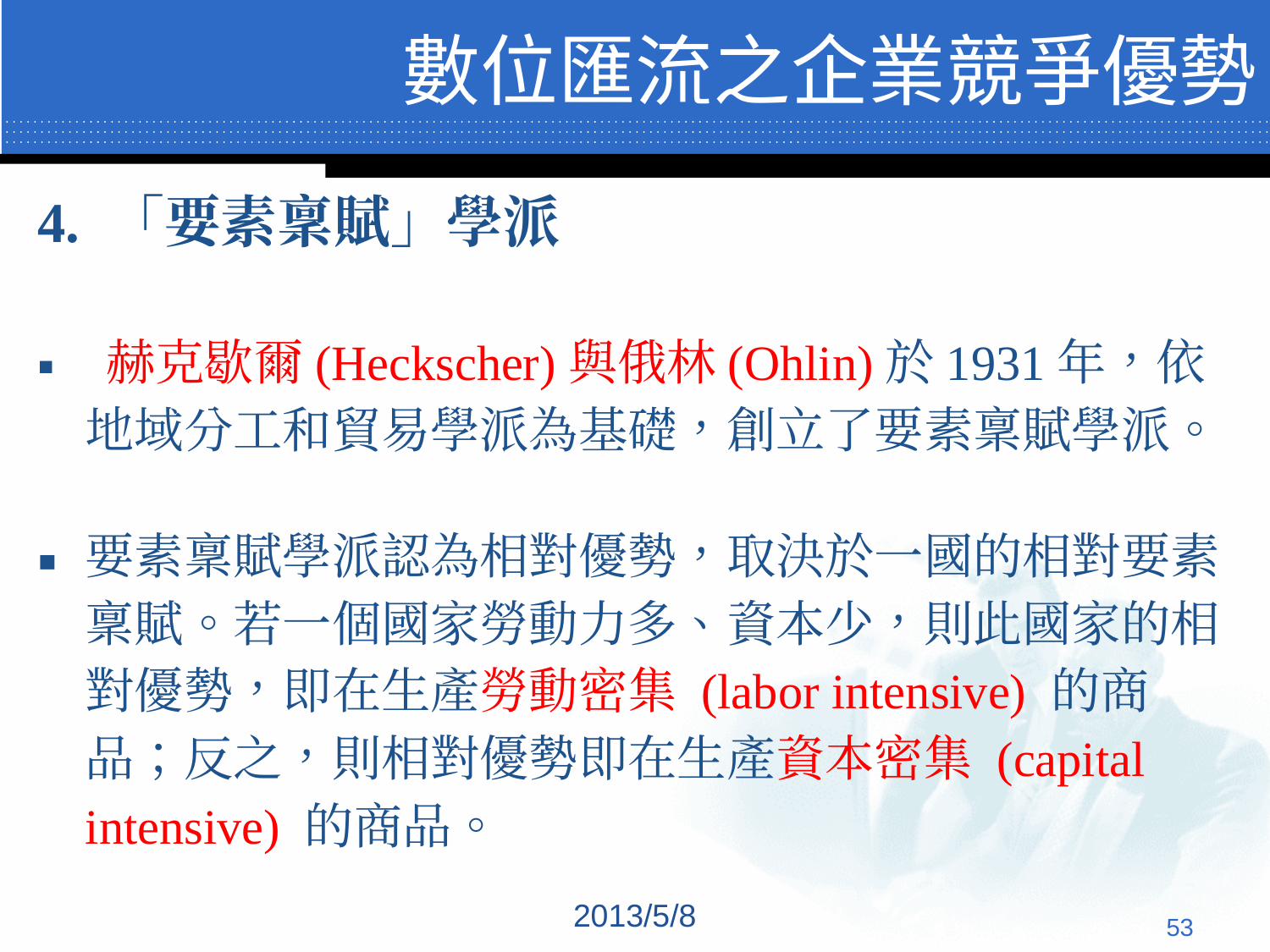

# 數位匯流之企業競爭優勢
4. 「要素稟賦」學派

 赫克歇爾(Heckscher)與俄林(Ohlin)於1931年，依地域分工和貿易學派為基礎，創立了要素稟賦學派。

要素稟賦學派認為相對優勢，取決於一國的相對要素稟賦。若一個國家勞動力多、資本少，則此國家的相對優勢，即在生產勞動密集 (labor intensive) 的商品；反之，則相對優勢即在生產資本密集 (capital intensive) 的商品。
2013/5/8
53